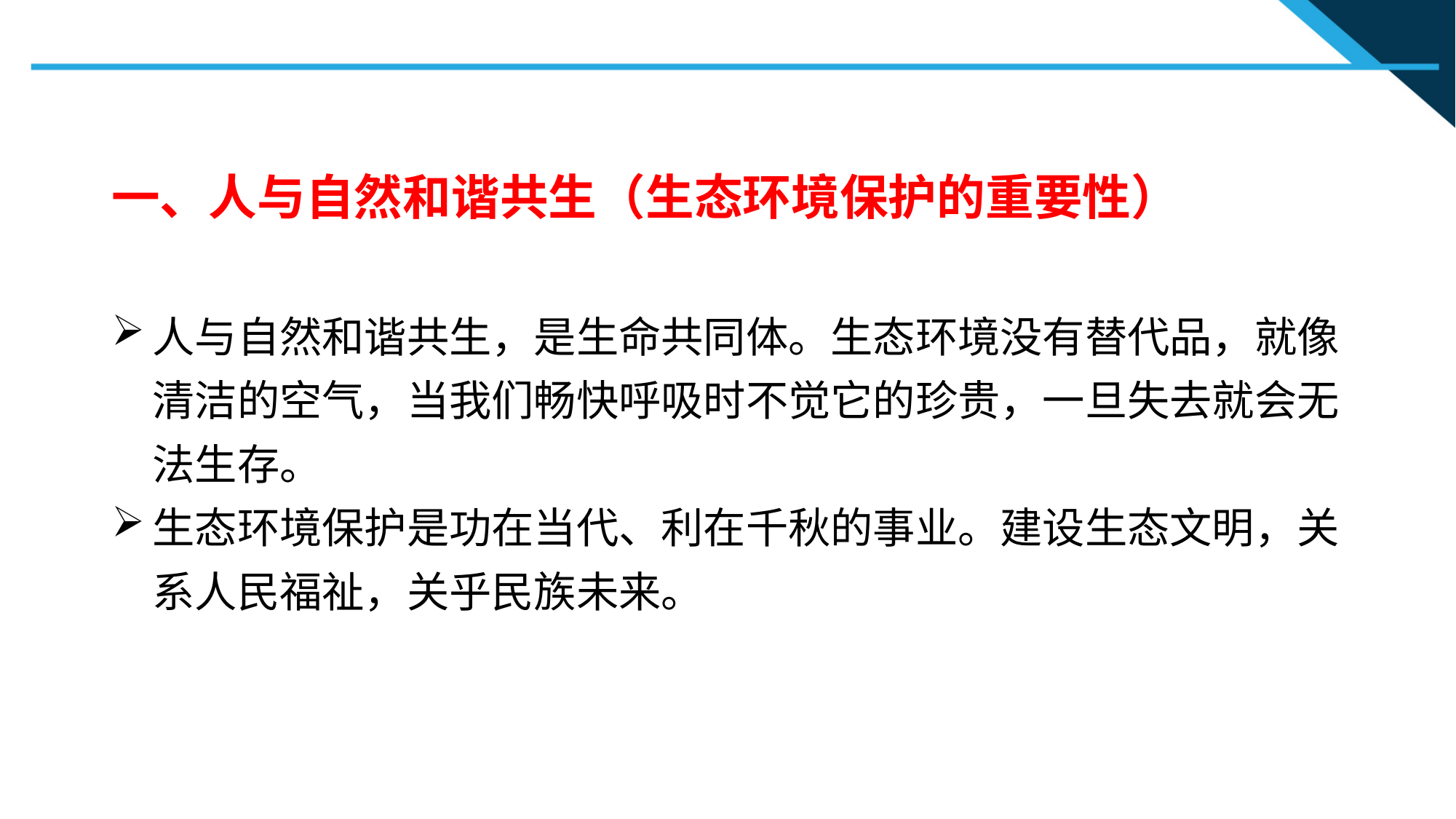

一、人与自然和谐共生（生态环境保护的重要性）

人与自然和谐共生，是生命共同体。生态环境没有替代品，就像清洁的空气，当我们畅快呼吸时不觉它的珍贵，一旦失去就会无法生存。
生态环境保护是功在当代、利在千秋的事业。建设生态文明，关系人民福祉，关乎民族未来。